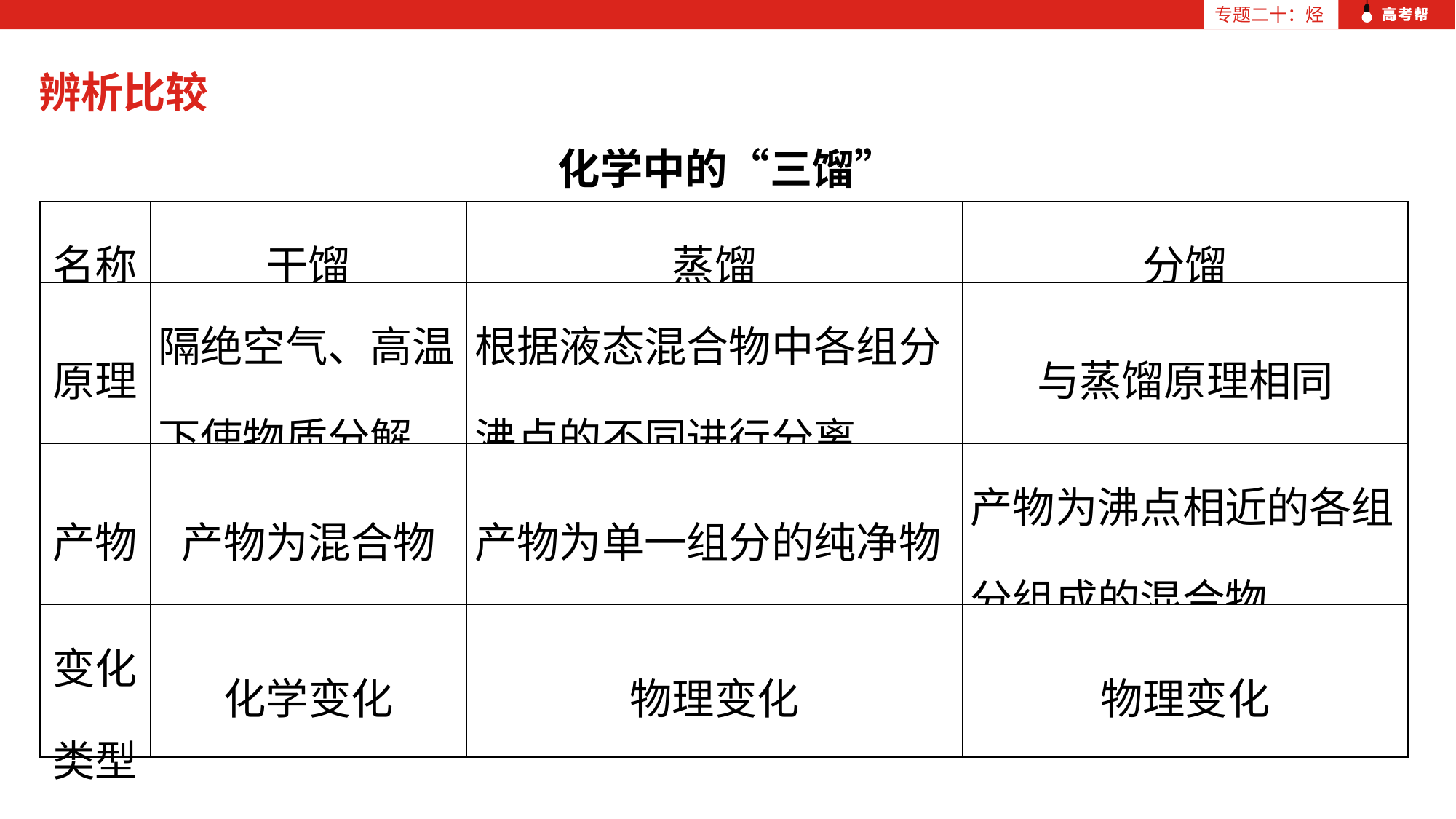

专题二十：烃
辨析比较
化学中的“三馏”
| 名称 | 干馏 | 蒸馏 | 分馏 |
| --- | --- | --- | --- |
| 原理 | 隔绝空气、高温下使物质分解 | 根据液态混合物中各组分沸点的不同进行分离 | 与蒸馏原理相同 |
| 产物 | 产物为混合物 | 产物为单一组分的纯净物 | 产物为沸点相近的各组分组成的混合物 |
| 变化类型 | 化学变化 | 物理变化 | 物理变化 |